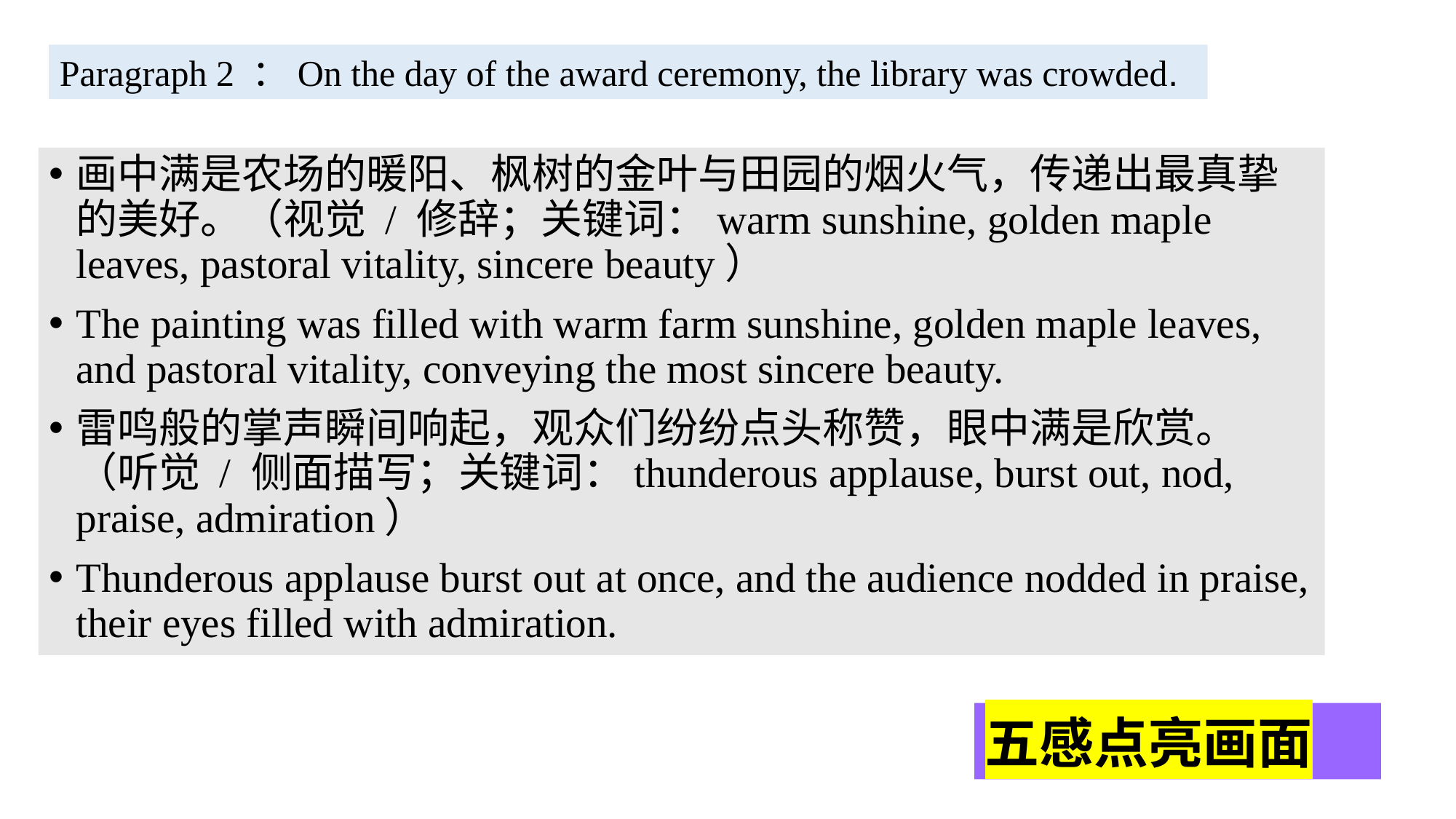

Paragraph 2 ：On the day of the award ceremony, the library was crowded.
画中满是农场的暖阳、枫树的金叶与田园的烟火气，传递出最真挚的美好。（视觉 / 修辞；关键词：warm sunshine, golden maple leaves, pastoral vitality, sincere beauty）
The painting was filled with warm farm sunshine, golden maple leaves, and pastoral vitality, conveying the most sincere beauty.
雷鸣般的掌声瞬间响起，观众们纷纷点头称赞，眼中满是欣赏。（听觉 / 侧面描写；关键词：thunderous applause, burst out, nod, praise, admiration）
Thunderous applause burst out at once, and the audience nodded in praise, their eyes filled with admiration.
五感点亮画面